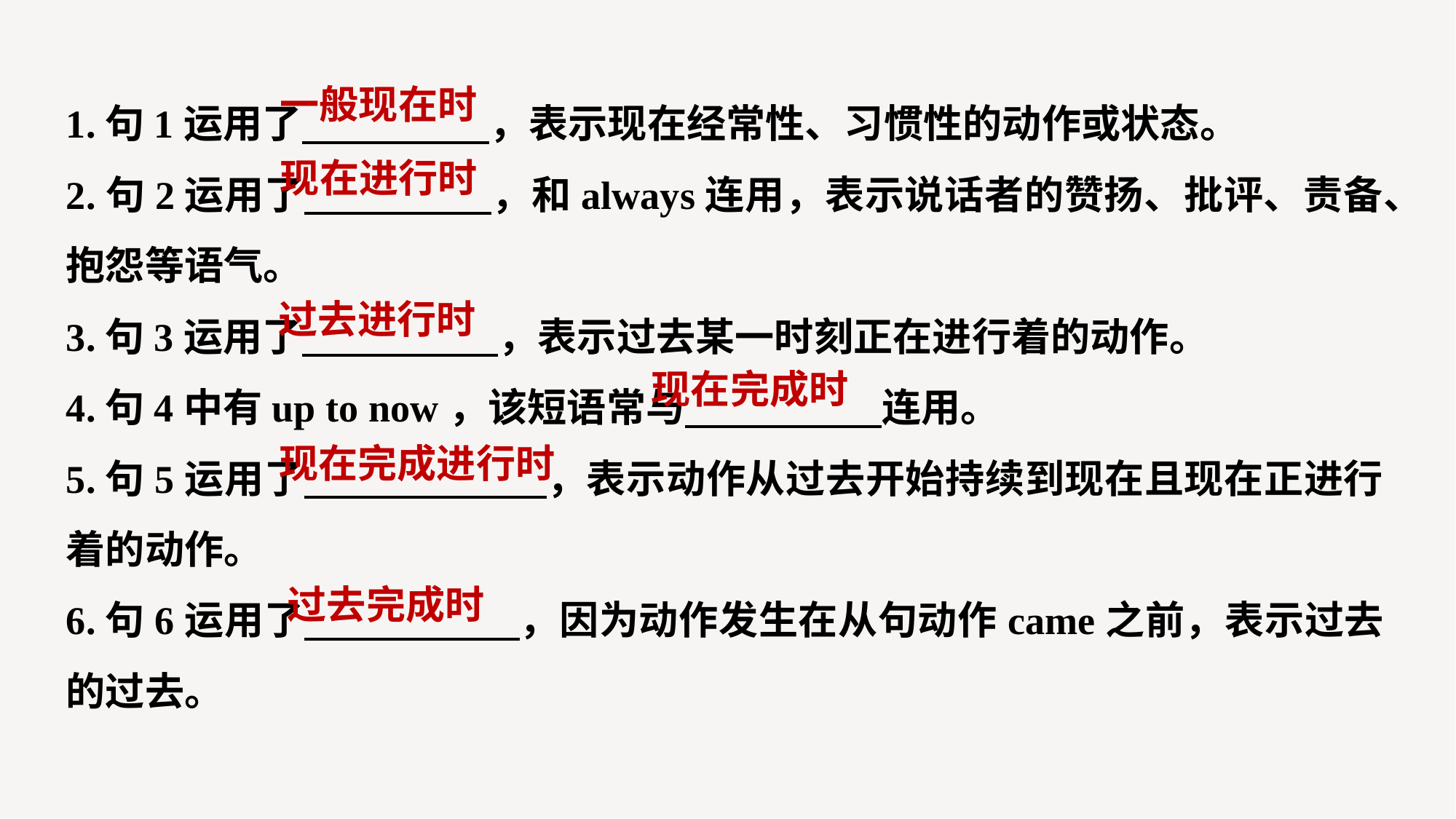

1.句1运用了                     ，表示现在经常性、习惯性的动作或状态。
2.句2运用了                    ，和always连用，表示说话者的赞扬、批评、责备、抱怨等语气。
3.句3运用了                      ，表示过去某一时刻正在进行着的动作。
4.句4中有up to now，该短语常与                      连用。
5.句5运用了                          ，表示动作从过去开始持续到现在且现在正进行着的动作。
6.句6运用了                       ，因为动作发生在从句动作came之前，表示过去的过去。
一般现在时
现在进行时
过去进行时
现在完成时
现在完成进行时
过去完成时